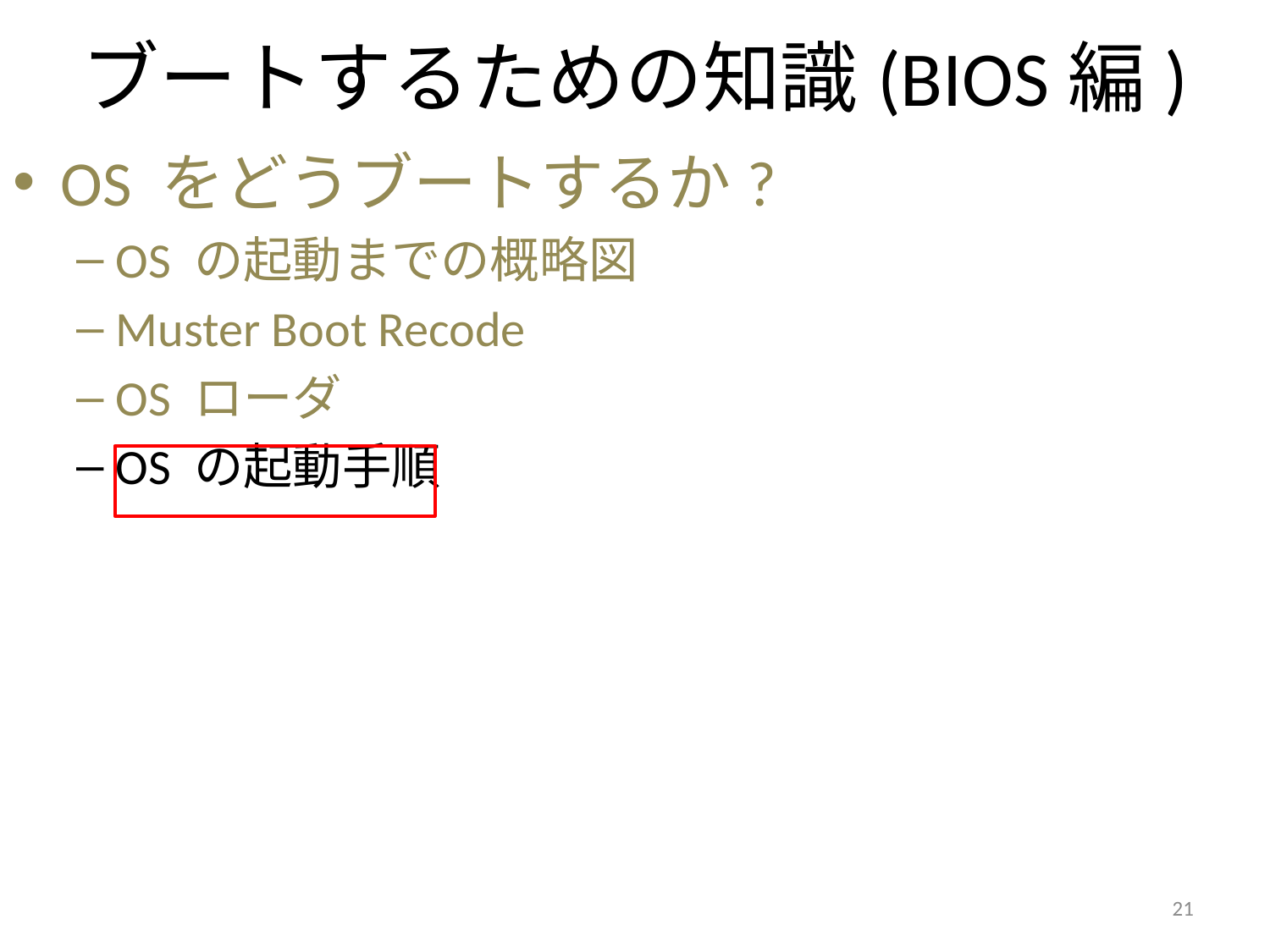

# ブートするための知識(BIOS編)
OS をどうブートするか?
OS の起動までの概略図
Muster Boot Recode
OS ローダ
OS の起動手順

21